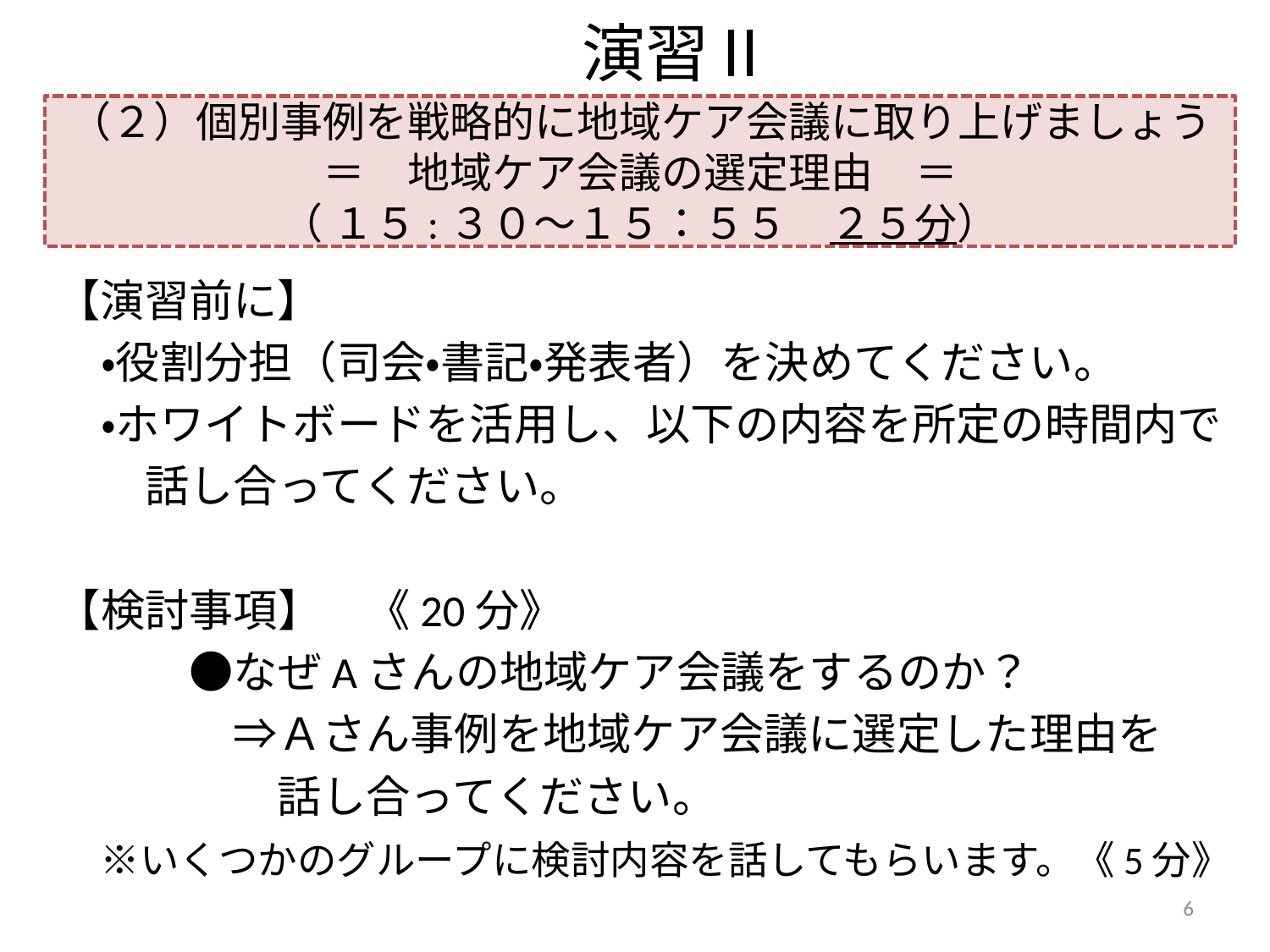

# 演習Ⅱ
（２）個別事例を戦略的に地域ケア会議に取り上げましょう
＝　地域ケア会議の選定理由　＝
（ １５:３０～１５：５５　２５分）
【演習前に】
　・役割分担（司会・書記・発表者）を決めてください。
　・ホワイトボードを活用し、以下の内容を所定の時間内で
　　話し合ってください。

【検討事項】　《20分》
　　　●なぜAさんの地域ケア会議をするのか？
　　　　⇒Ａさん事例を地域ケア会議に選定した理由を
　　　　　話し合ってください。
　※いくつかのグループに検討内容を話してもらいます。《5分》
6